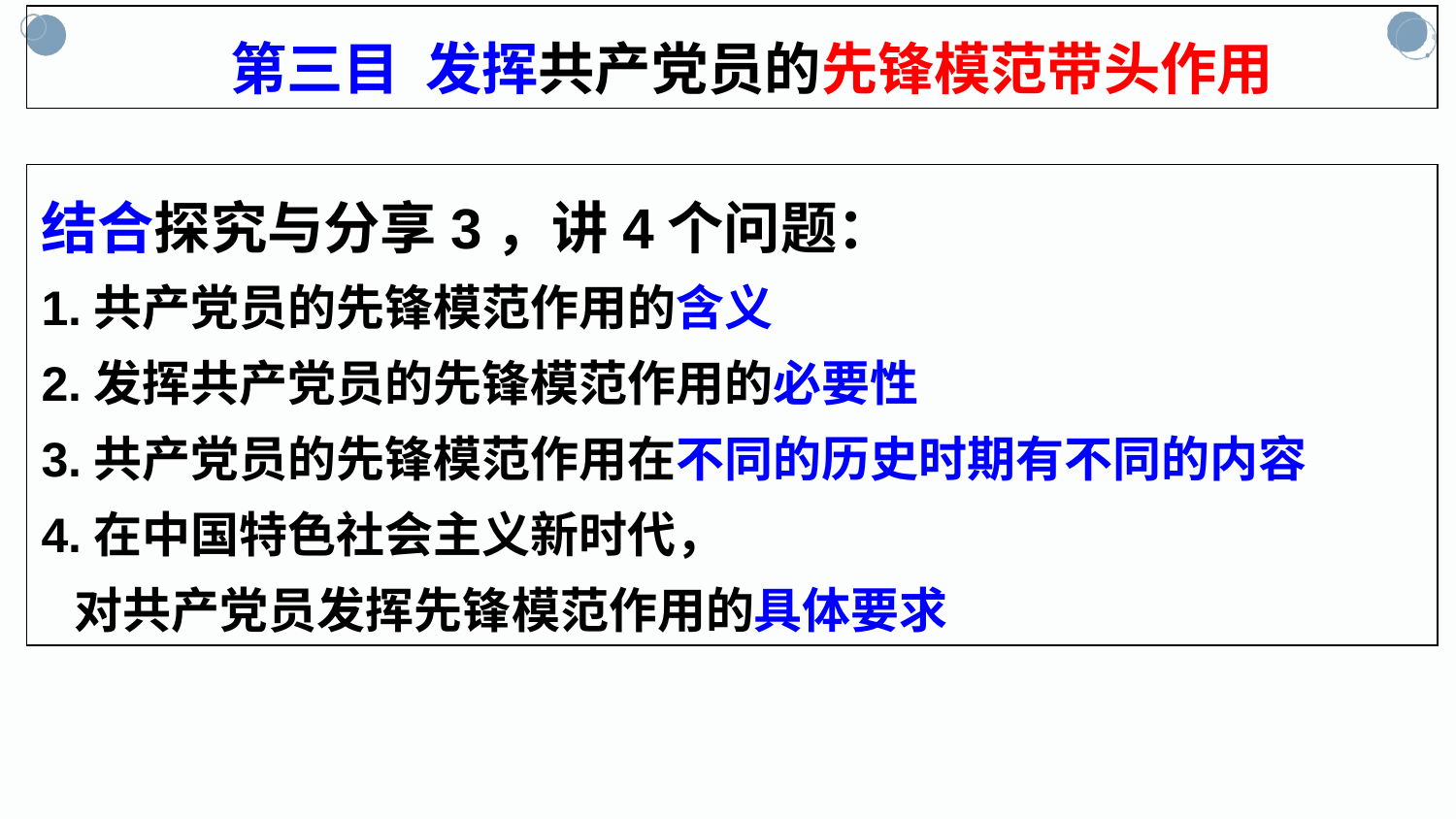

第三目  发挥共产党员的先锋模范带头作用
结合探究与分享3，讲4个问题：
1.共产党员的先锋模范作用的含义
2.发挥共产党员的先锋模范作用的必要性
3.共产党员的先锋模范作用在不同的历史时期有不同的内容
4.在中国特色社会主义新时代，
  对共产党员发挥先锋模范作用的具体要求